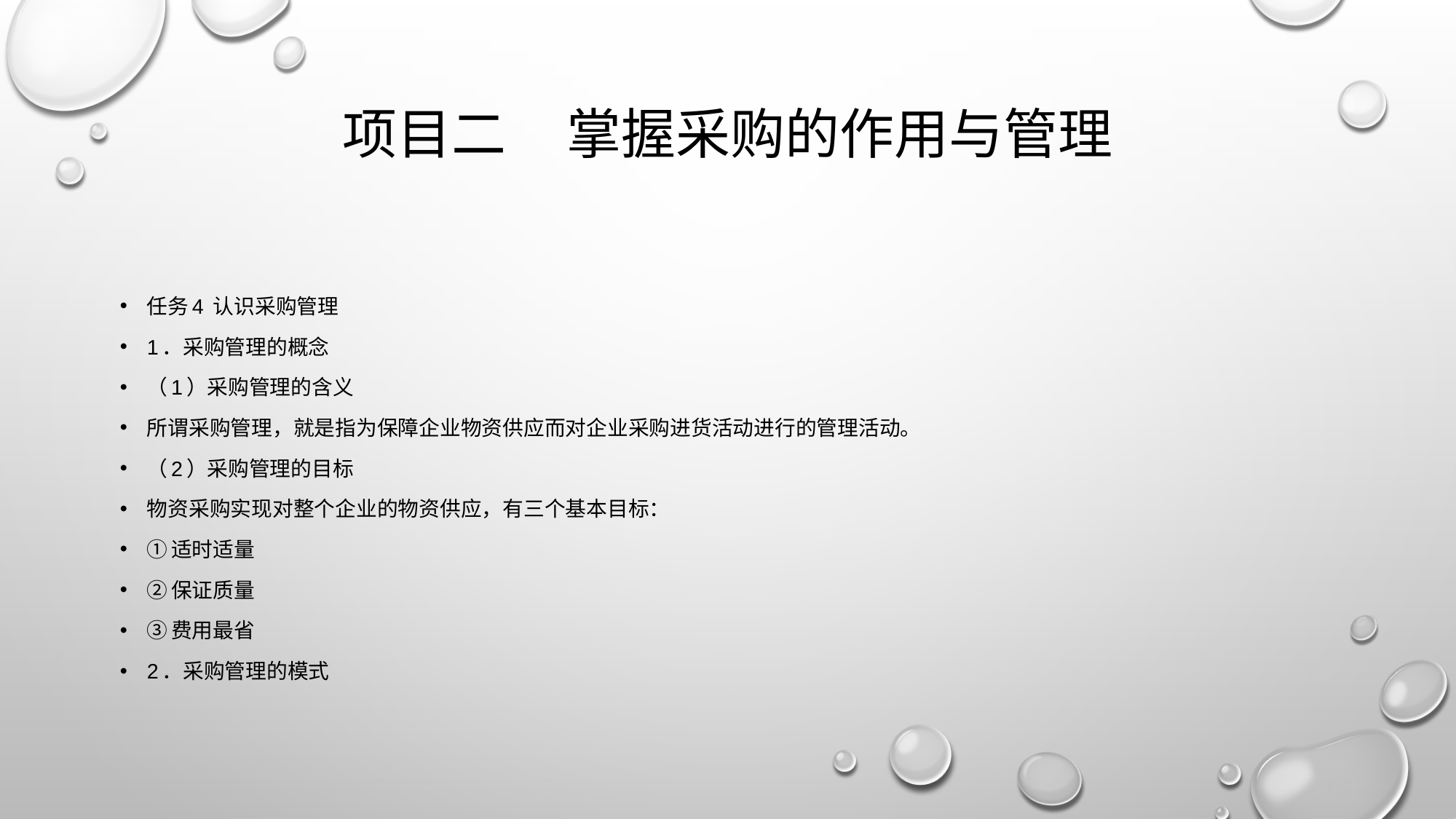

# 项目二     掌握采购的作用与管理
任务4 认识采购管理
1．采购管理的概念
（1）采购管理的含义
所谓采购管理，就是指为保障企业物资供应而对企业采购进货活动进行的管理活动。
（2）采购管理的目标
物资采购实现对整个企业的物资供应，有三个基本目标：
①适时适量
②保证质量
③费用最省
2．采购管理的模式